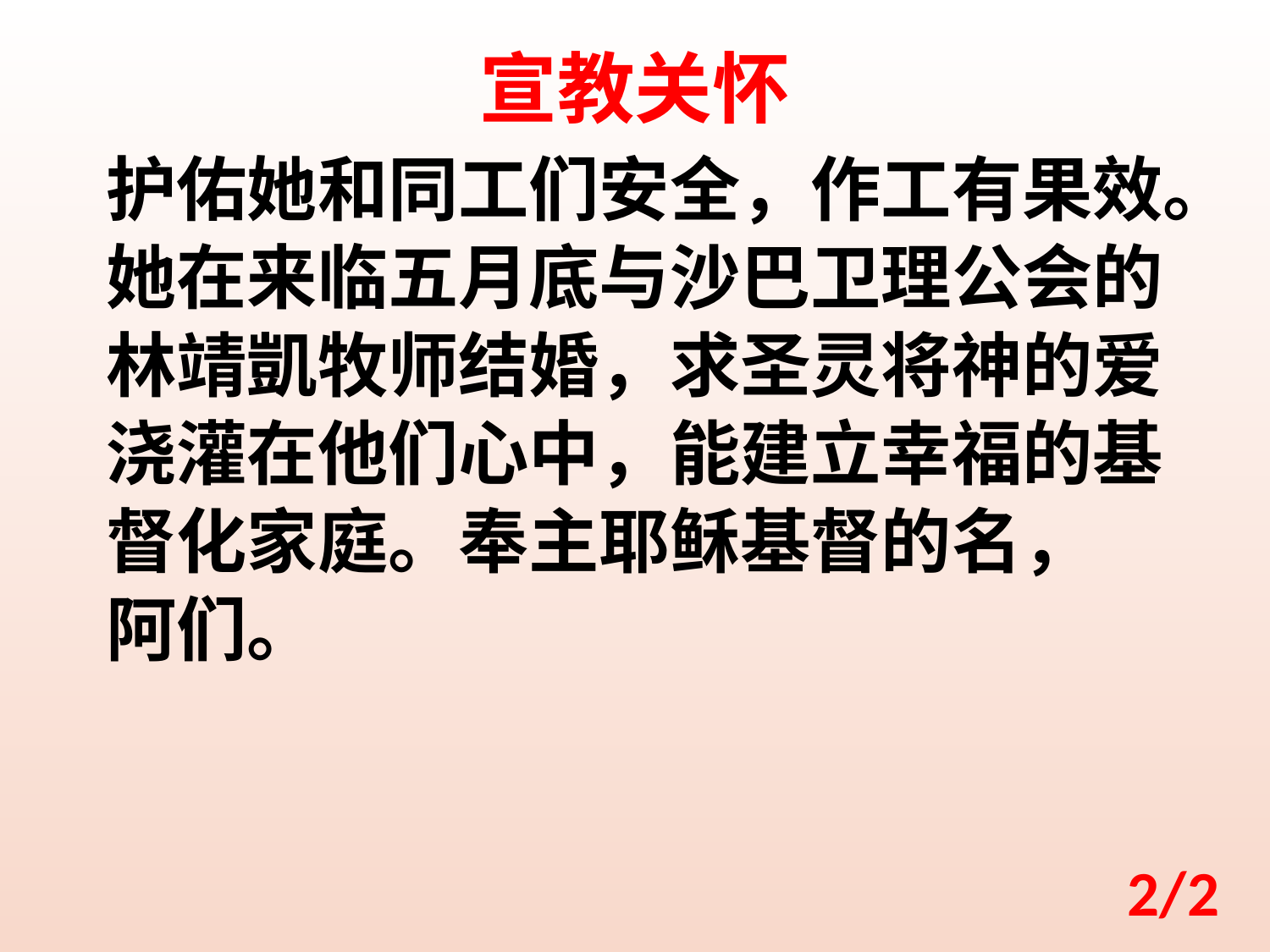

宣教关怀
护佑她和同工们安全，作工有果效。她在来临五月底与沙巴卫理公会的林靖凱牧师结婚，求圣灵将神的爱浇灌在他们心中，能建立幸福的基督化家庭。奉主耶稣基督的名，   阿们。
2/2